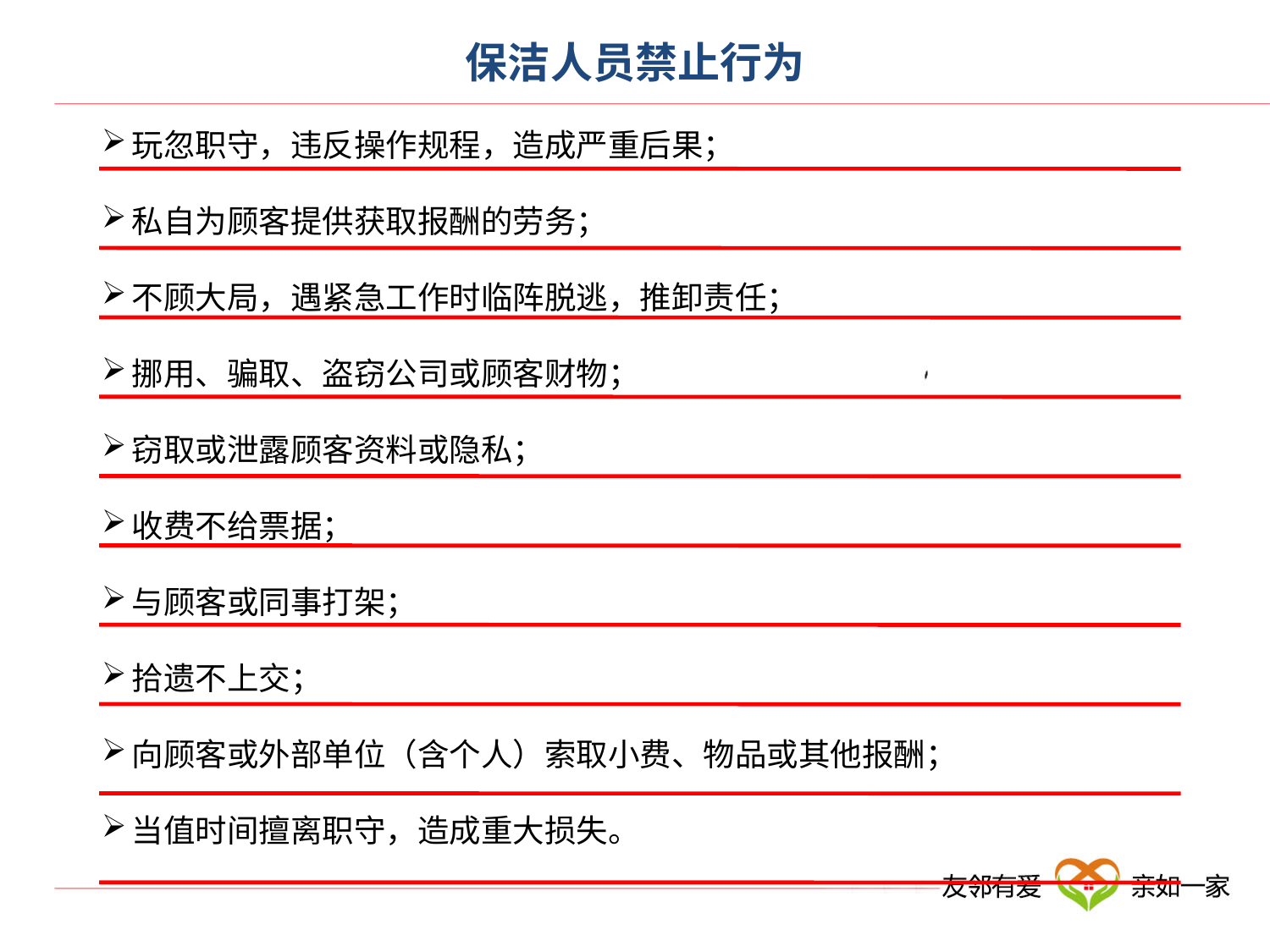

# 保洁人员禁止行为
玩忽职守，违反操作规程，造成严重后果；

私自为顾客提供获取报酬的劳务；

不顾大局，遇紧急工作时临阵脱逃，推卸责任；

挪用、骗取、盗窃公司或顾客财物；

窃取或泄露顾客资料或隐私；

收费不给票据；

与顾客或同事打架；

拾遗不上交；

向顾客或外部单位（含个人）索取小费、物品或其他报酬；

当值时间擅离职守，造成重大损失。